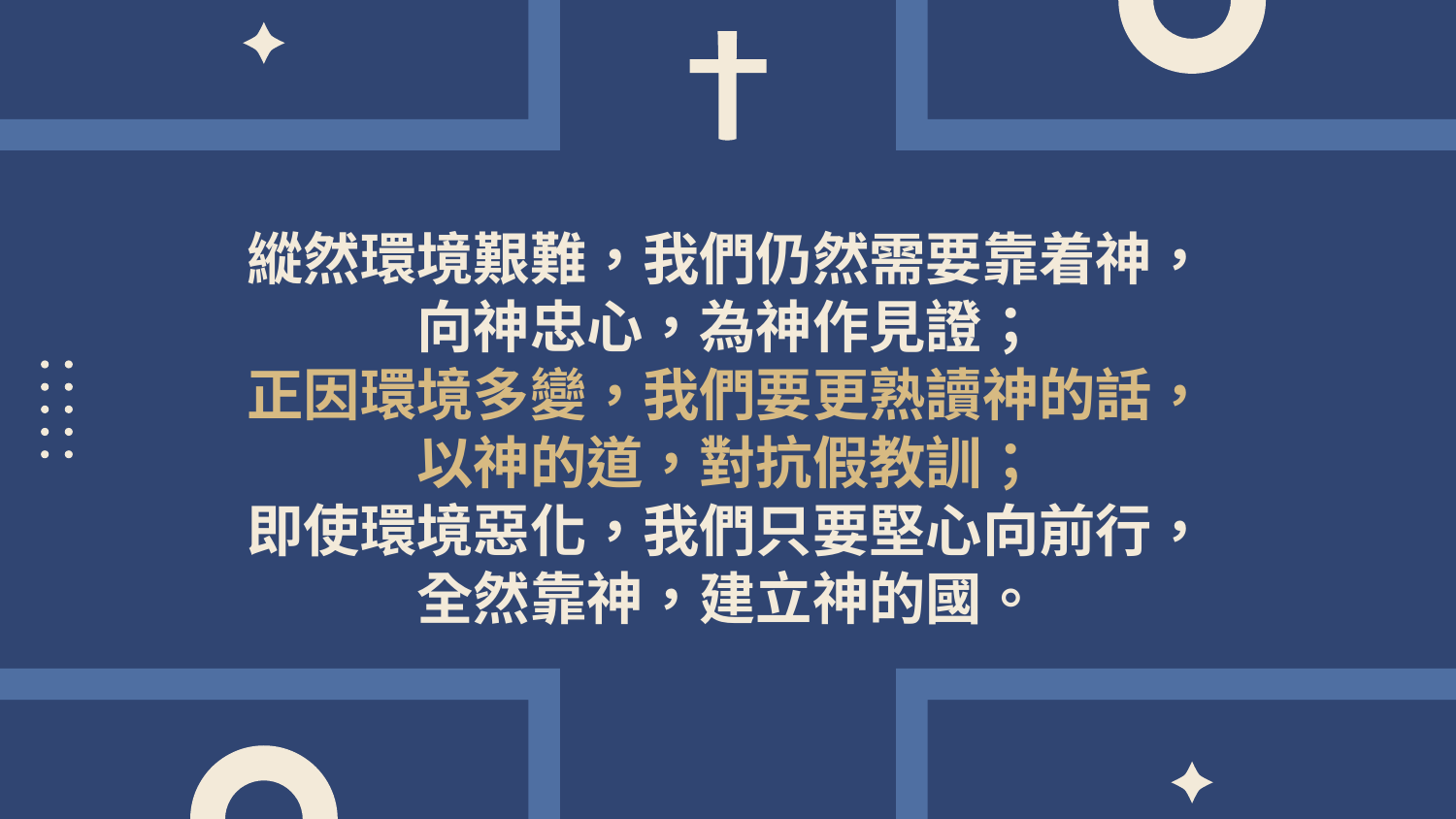

# 縱然環境艱難，我們仍然需要靠着神， 向神忠心，為神作見證； 正因環境多變，我們要更熟讀神的話， 以神的道，對抗假教訓； 即使環境惡化，我們只要堅心向前行， 全然靠神，建立神的國。